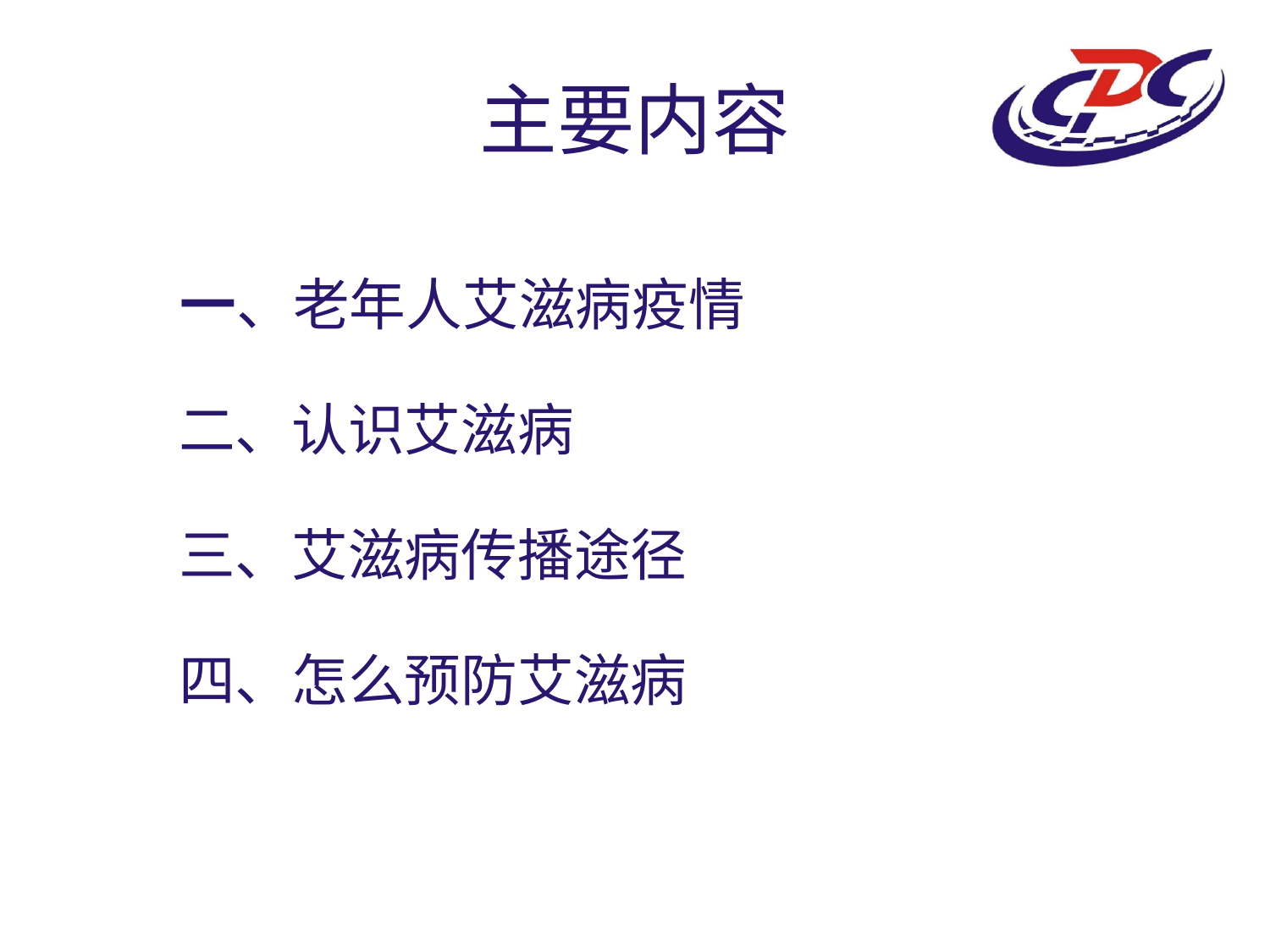

# 主要内容
       一、老年人艾滋病疫情
       二、认识艾滋病
       三、艾滋病传播途径
       四、怎么预防艾滋病